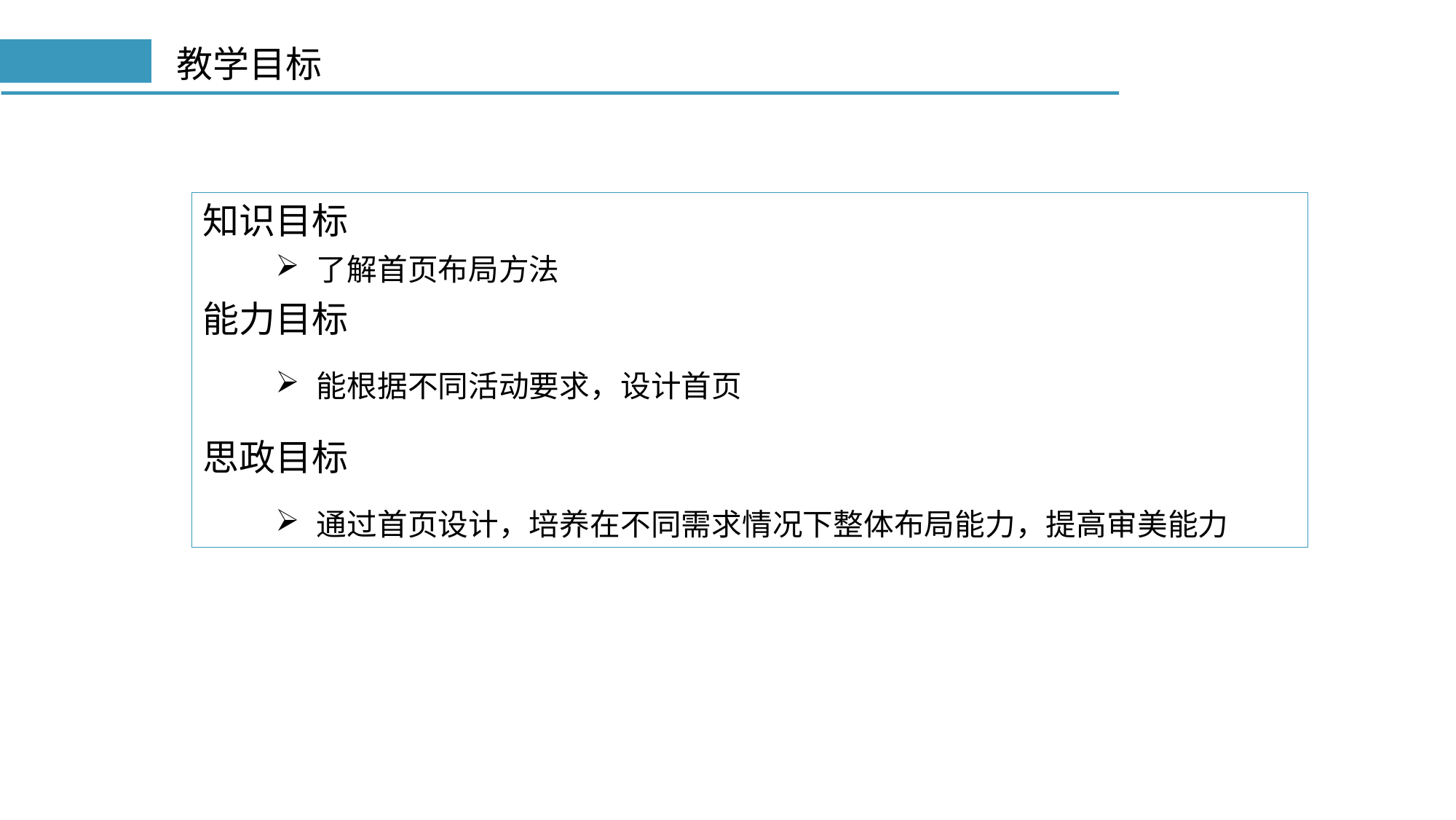

# 教学目标
知识目标
了解首页布局方法
能力目标
能根据不同活动要求，设计首页
思政目标
通过首页设计，培养在不同需求情况下整体布局能力，提高审美能力